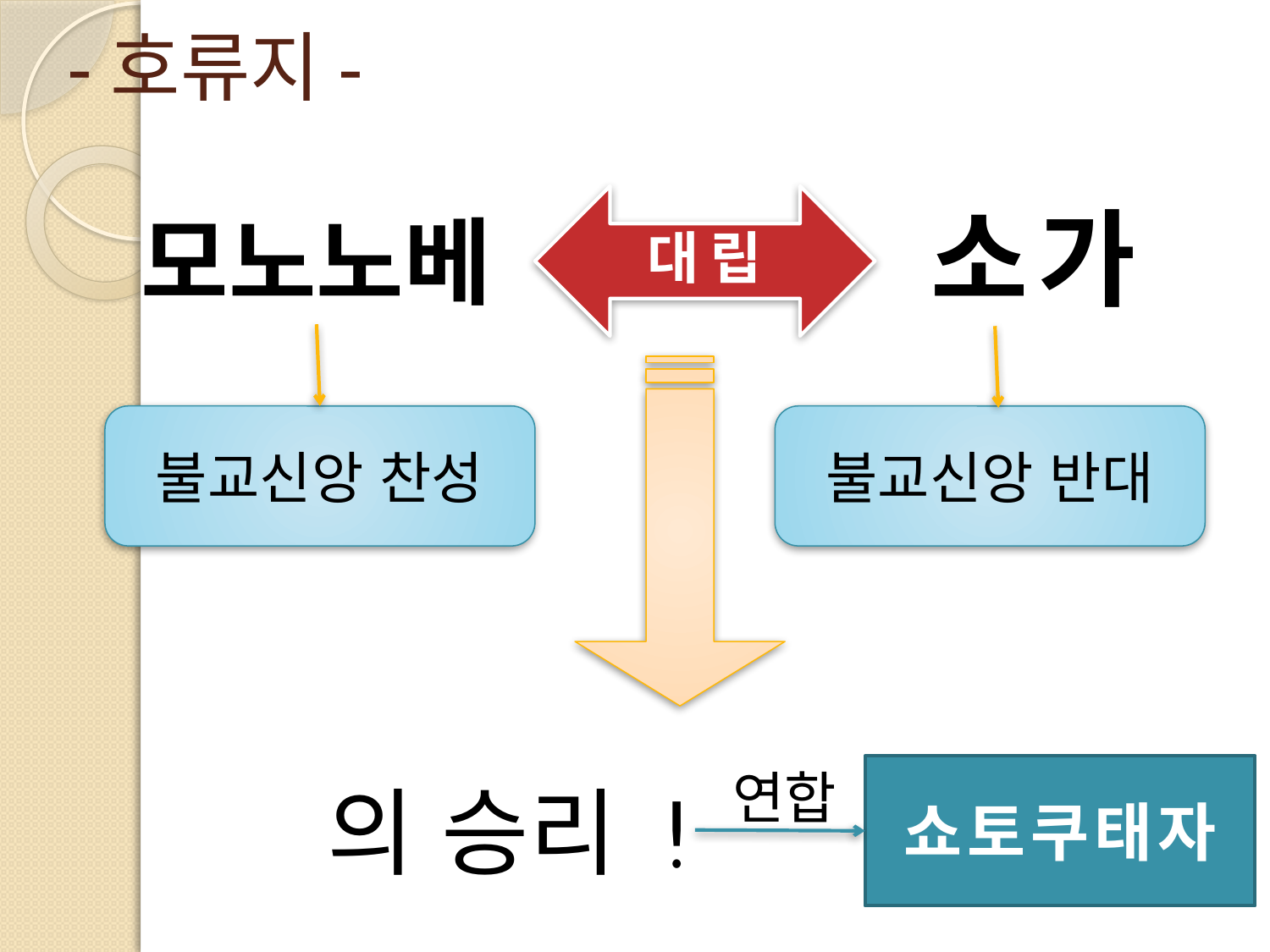

# -호류지-

대립
소가
모노노베
불교신앙 찬성
불교신앙 반대

연합
쇼토쿠태자
의 승리 !